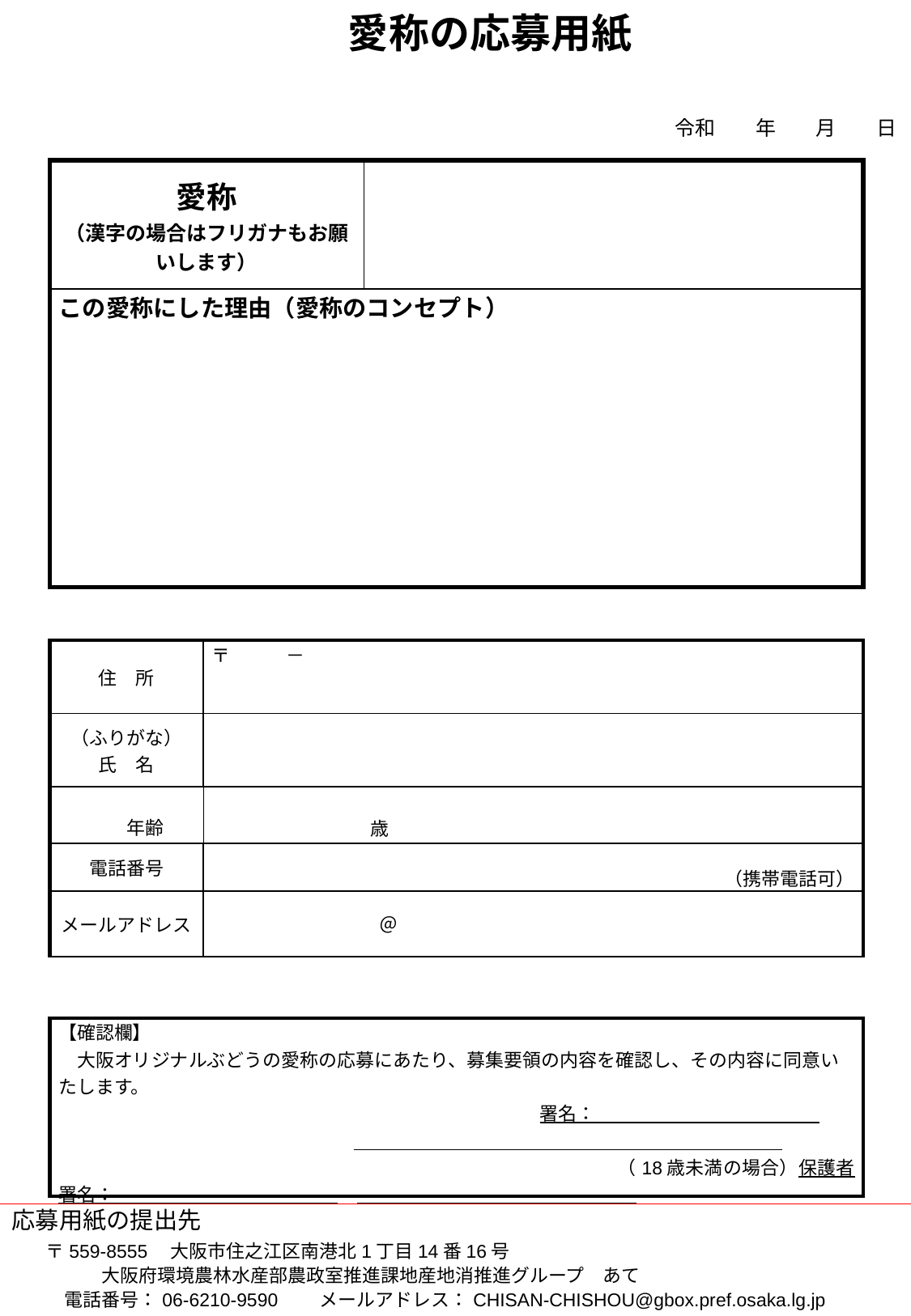

愛称の応募用紙
令和　　年　　月　　日
| 愛称 （漢字の場合はフリガナもお願いします） |  |
| --- | --- |
| この愛称にした理由（愛称のコンセプト） |  |
| 住　所 | 〒　　　－ |
| --- | --- |
| （ふりがな） 氏　名 |  |
| 年齢 | 歳 |
| 電話番号 | （携帯電話可） |
| メールアドレス | ＠ |
| 【確認欄】 　大阪オリジナルぶどうの愛称の応募にあたり、募集要領の内容を確認し、その内容に同意いたします。 　　　　　　　　　　署名：　　　　　　　　　　　　a 　　　　　　　　　　　　　　　　　　　　　　　 　　　　　　　　　　　　　　（18歳未満の場合）保護者署名：　　　　　　　　　　　　a |
| --- |
応募用紙の提出先
〒559-8555　大阪市住之江区南港北1丁目14番16号
　　　大阪府環境農林水産部農政室推進課地産地消推進グループ　あて
　電話番号：06-6210-9590　　メールアドレス：CHISAN-CHISHOU@gbox.pref.osaka.lg.jp